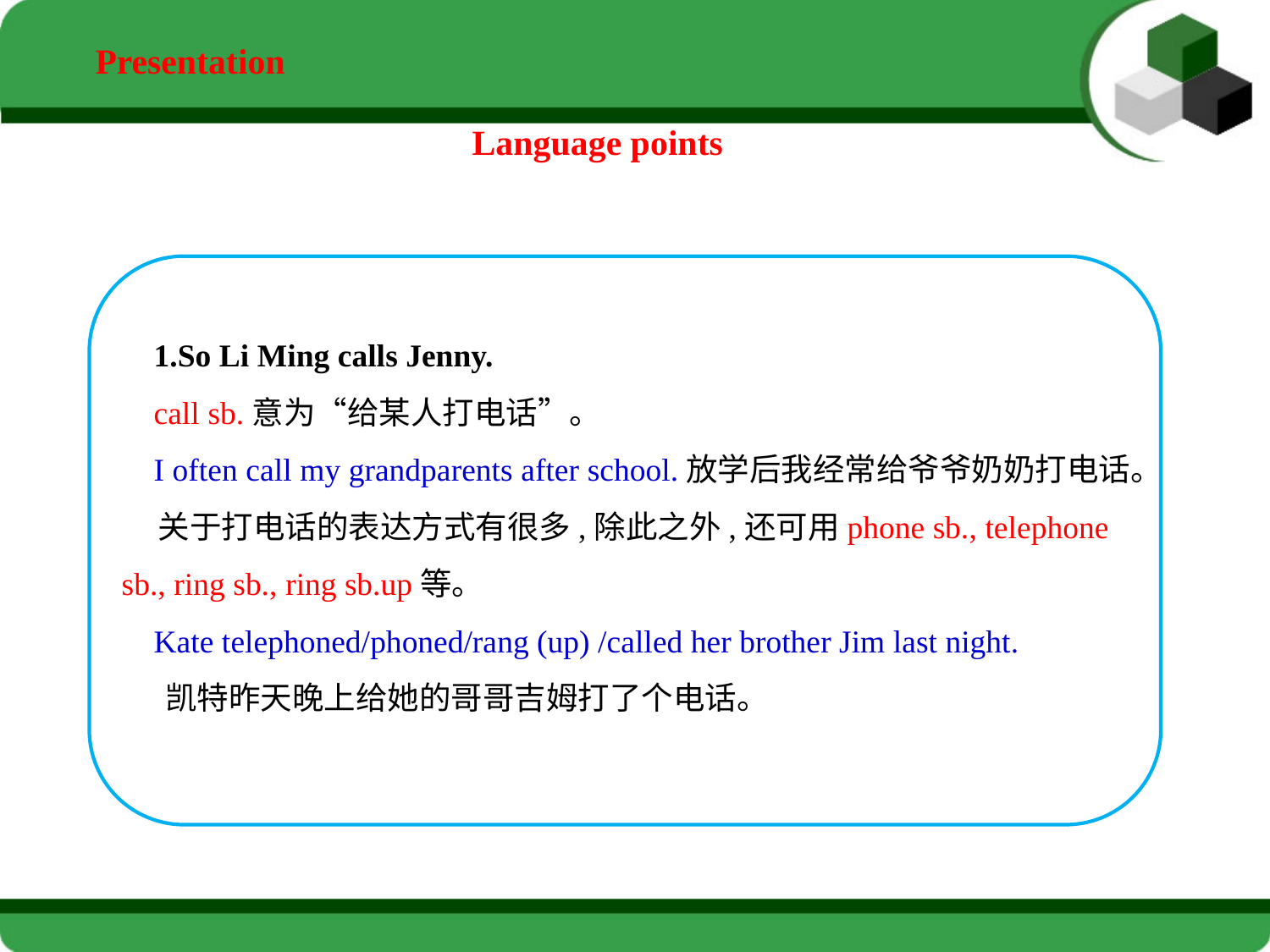

Presentation
Language points

    1.So Li Ming calls Jenny.
    call sb.意为“给某人打电话”。
    I often call my grandparents after school.放学后我经常给爷爷奶奶打电话。
    关于打电话的表达方式有很多,除此之外,还可用phone sb., telephone sb., ring sb., ring sb.up等。
    Kate telephoned/phoned/rang (up) /called her brother Jim last night.
     凯特昨天晚上给她的哥哥吉姆打了个电话。